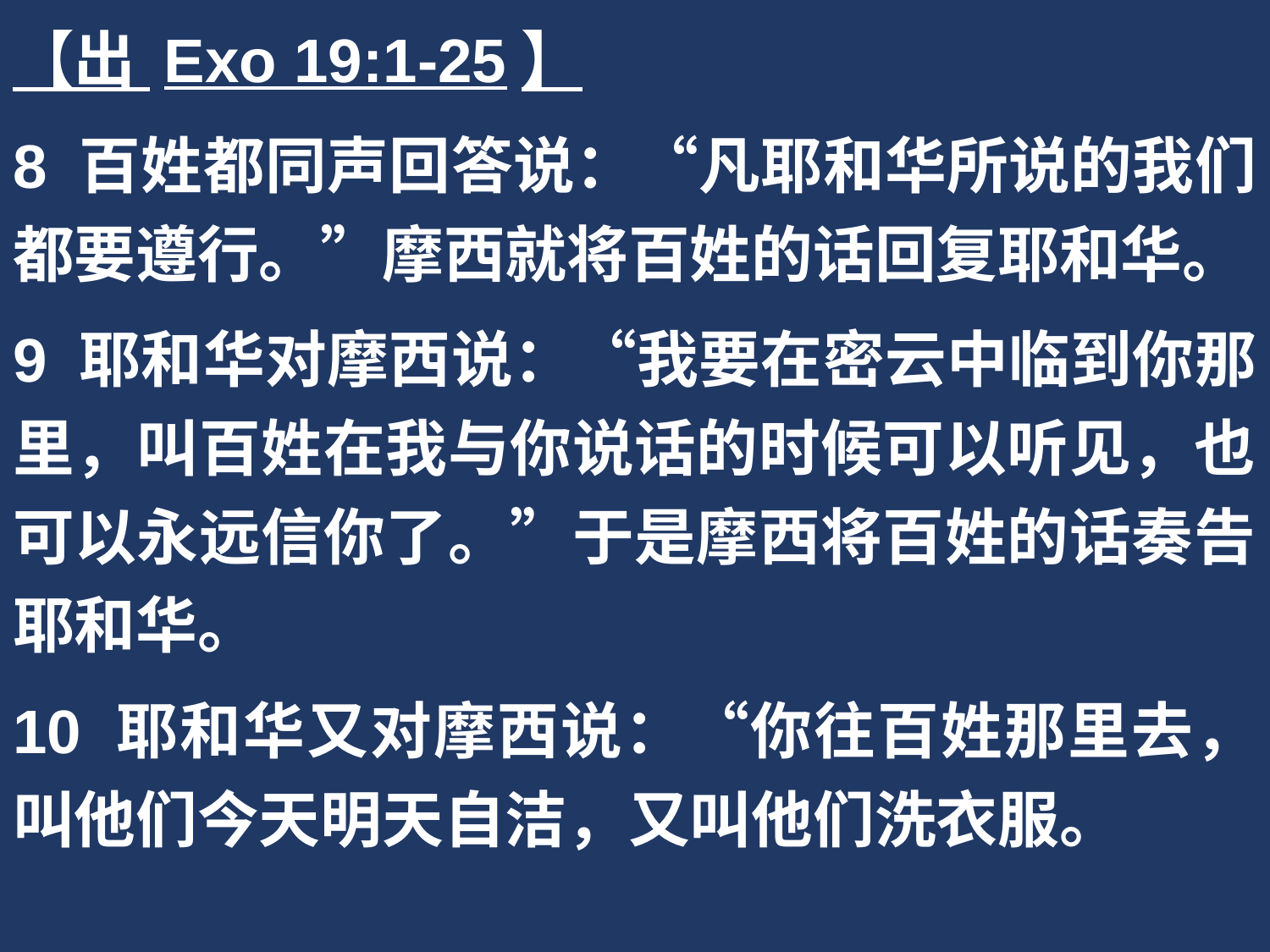

【出 Exo 19:1-25】
8 百姓都同声回答说：“凡耶和华所说的我们都要遵行。”摩西就将百姓的话回复耶和华。
9 耶和华对摩西说：“我要在密云中临到你那里，叫百姓在我与你说话的时候可以听见，也可以永远信你了。”于是摩西将百姓的话奏告耶和华。
10 耶和华又对摩西说：“你往百姓那里去，叫他们今天明天自洁，又叫他们洗衣服。